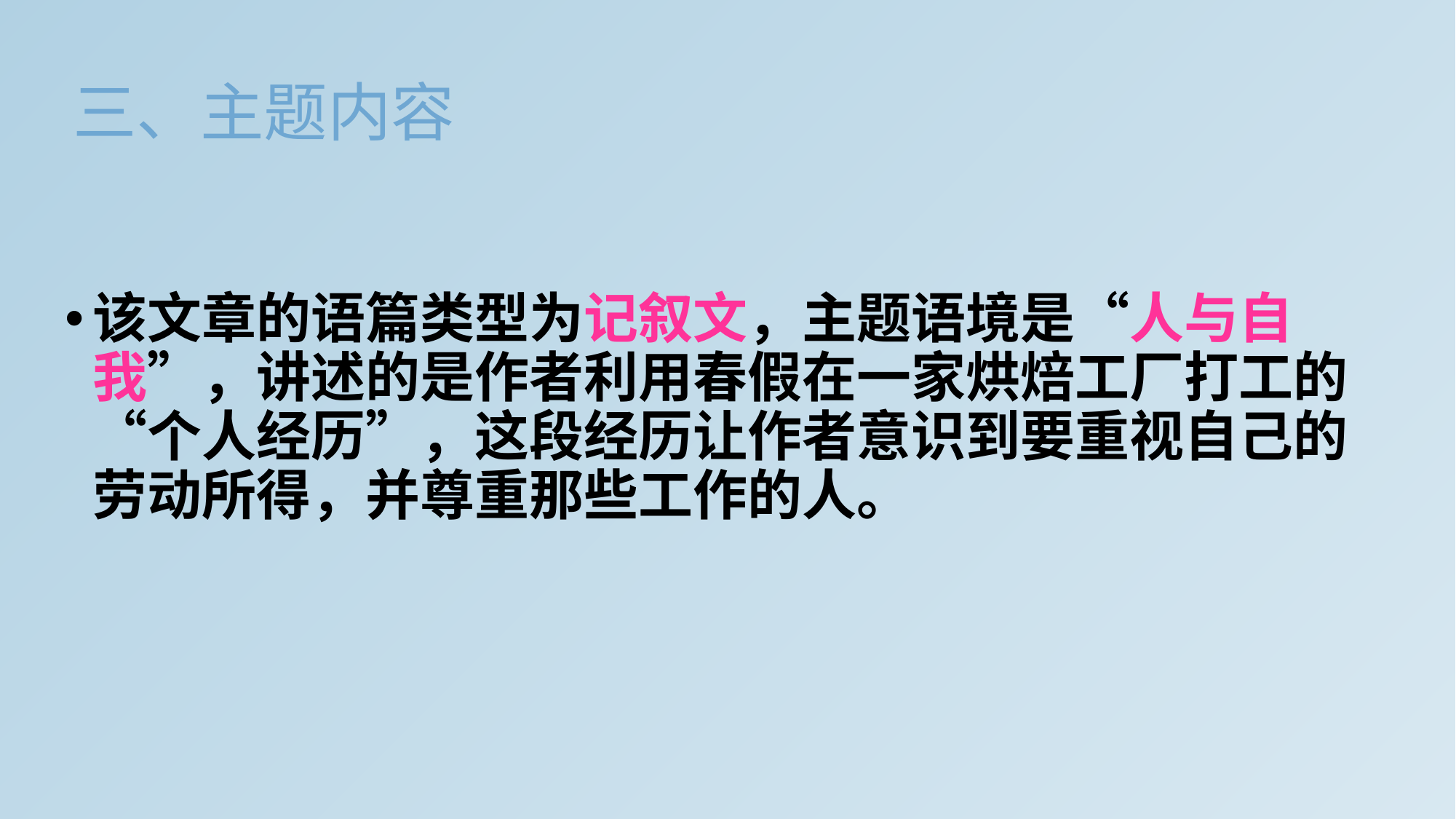

三、主题内容
该文章的语篇类型为记叙文，主题语境是“人与自我”，讲述的是作者利用春假在一家烘焙工厂打工的“个人经历”，这段经历让作者意识到要重视自己的劳动所得，并尊重那些工作的人。